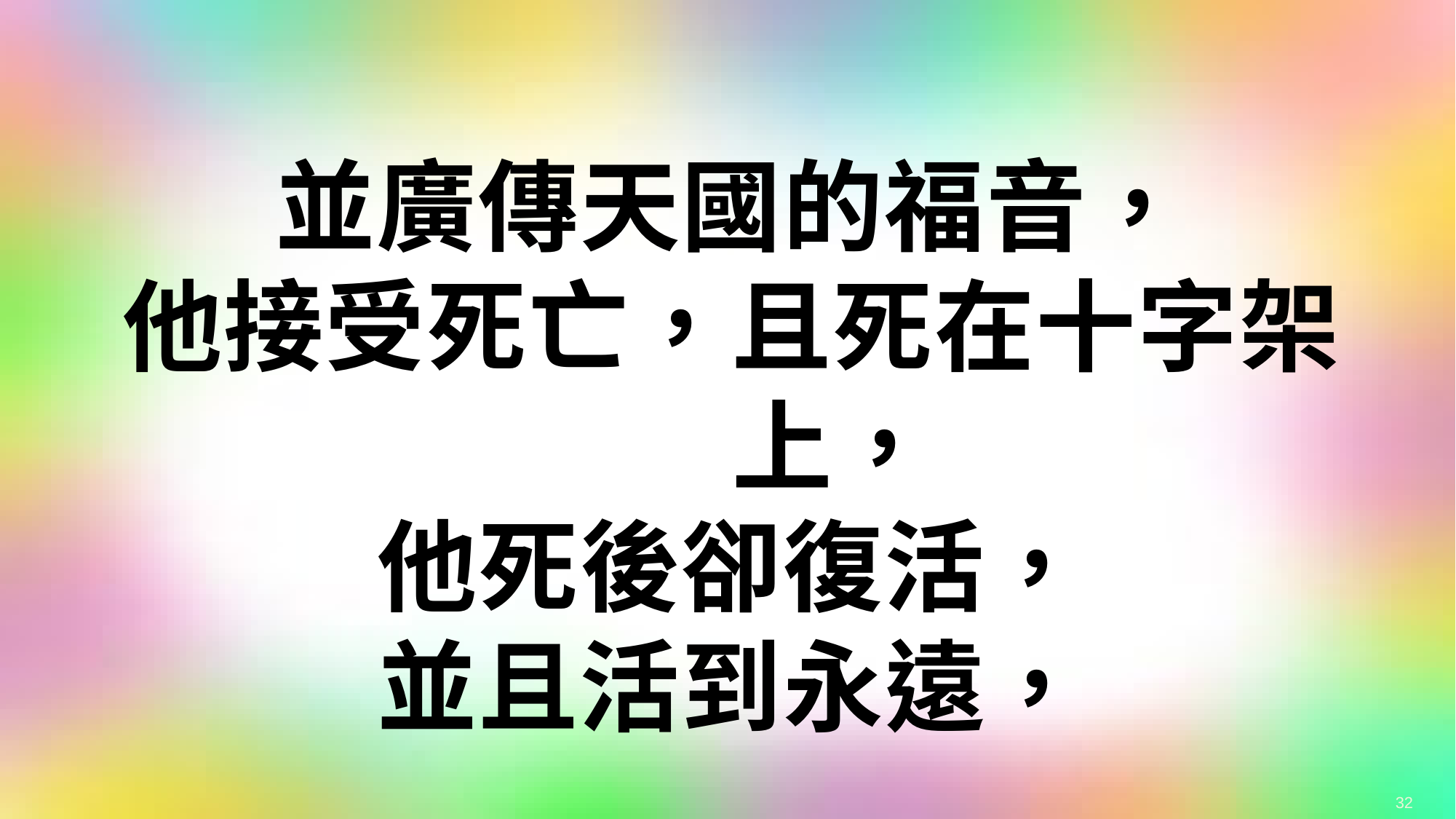

並廣傳天國的福音，
他接受死亡，且死在十字架上，
他死後卻復活，
並且活到永遠，
32